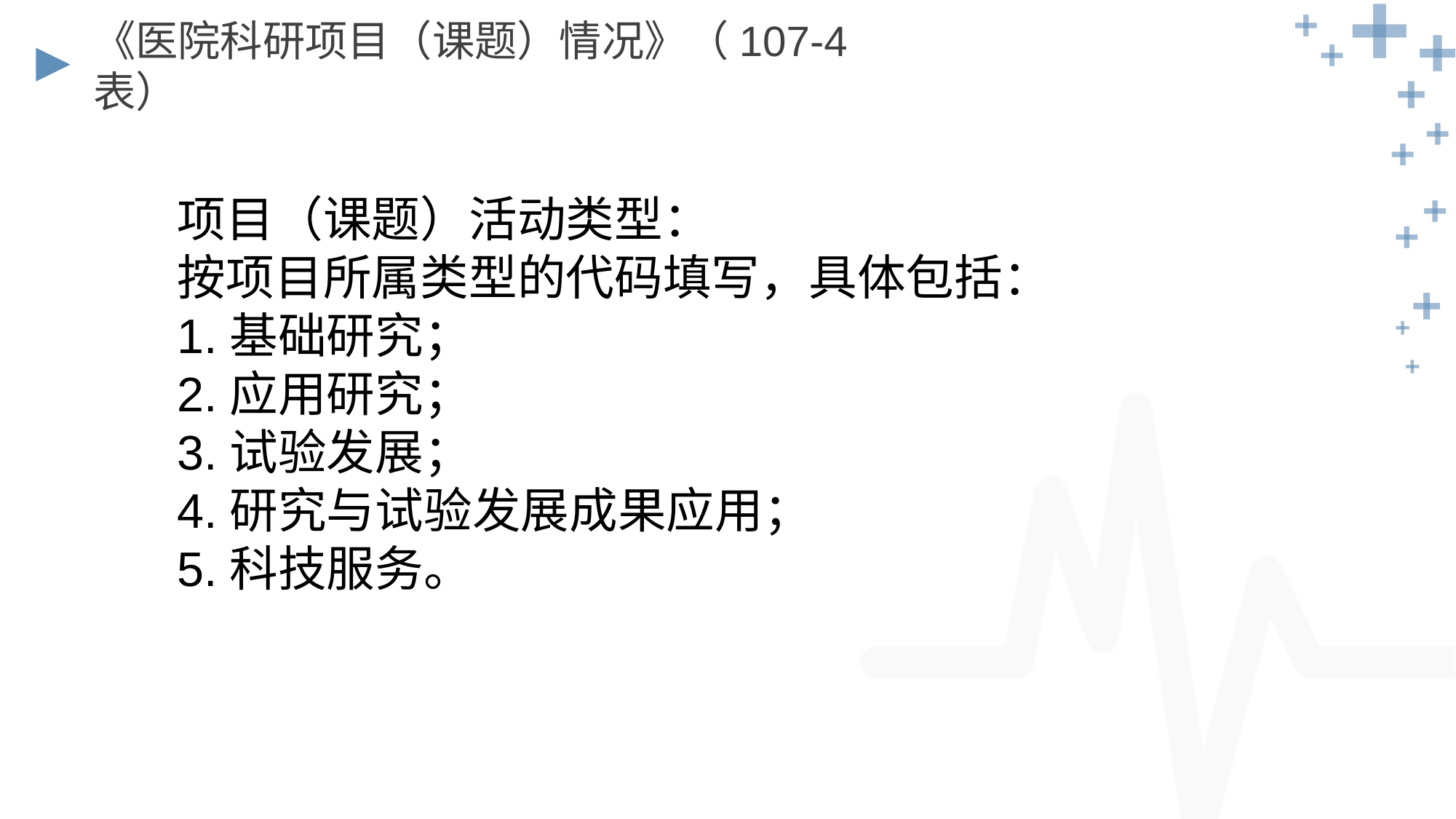

《医院科研项目（课题）情况》（107-4表）

项目（课题）活动类型：
按项目所属类型的代码填写，具体包括：
1.基础研究；
2.应用研究；
3.试验发展；
4.研究与试验发展成果应用；
5.科技服务。